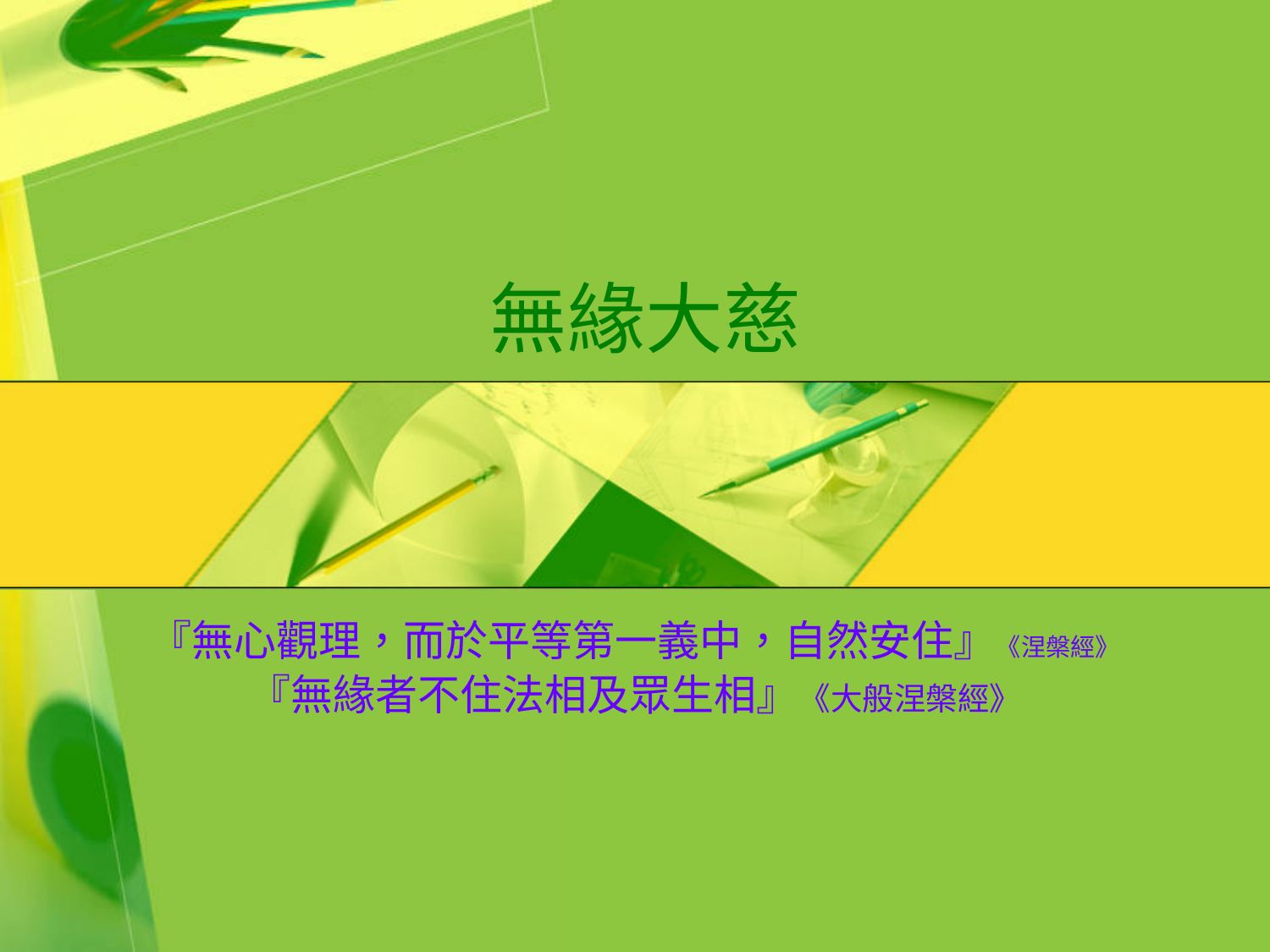

# 無緣大慈
『無心觀理，而於平等第一義中，自然安住』《涅槃經》
『無緣者不住法相及眾生相』《大般涅槃經》